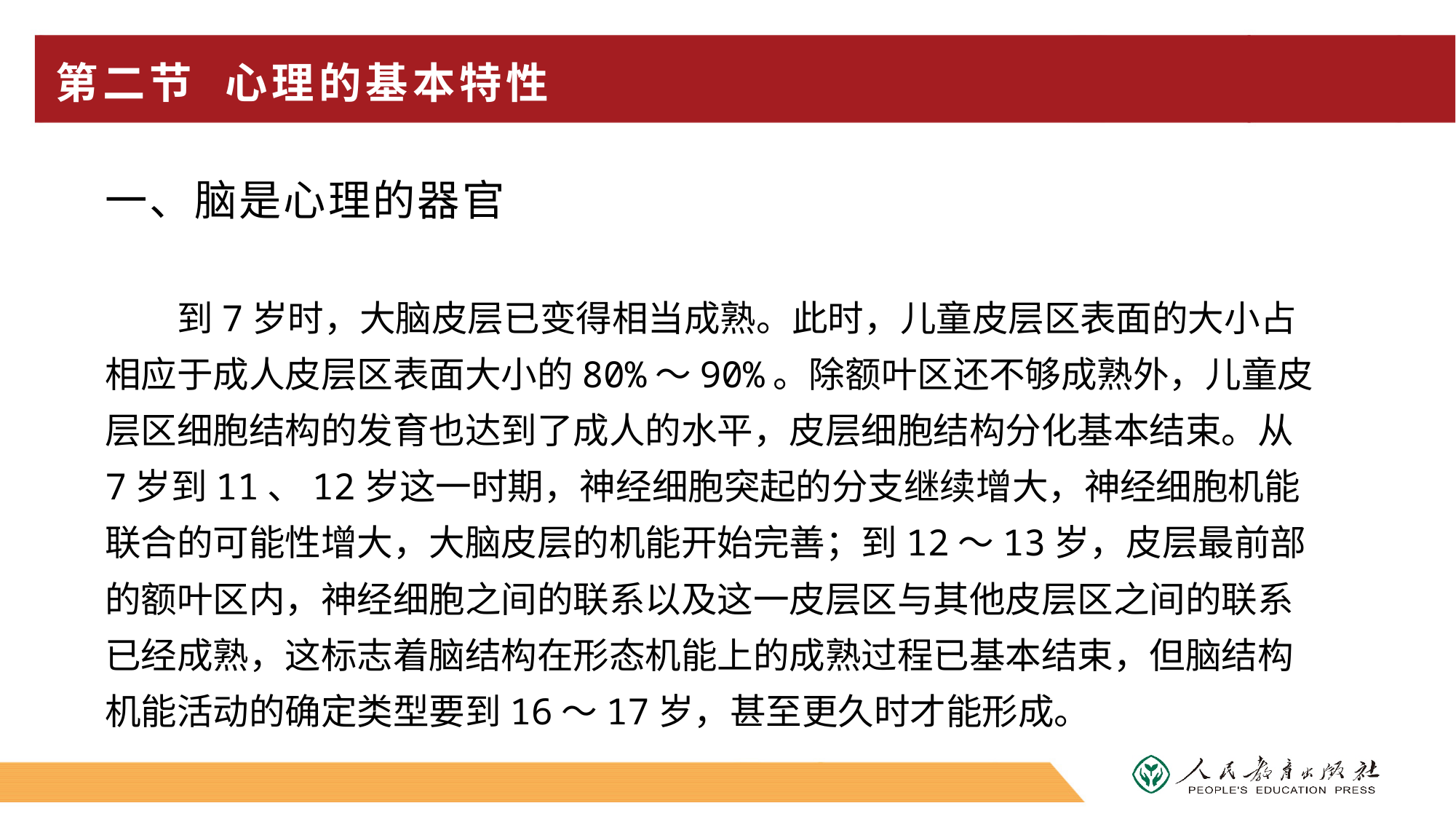

# 第二节  心理的基本特性
一、脑是心理的器官
到7岁时，大脑皮层已变得相当成熟。此时，儿童皮层区表面的大小占相应于成人皮层区表面大小的80%～90%。除额叶区还不够成熟外，儿童皮层区细胞结构的发育也达到了成人的水平，皮层细胞结构分化基本结束。从7岁到11、12岁这一时期，神经细胞突起的分支继续增大，神经细胞机能联合的可能性增大，大脑皮层的机能开始完善；到12～13岁，皮层最前部的额叶区内，神经细胞之间的联系以及这一皮层区与其他皮层区之间的联系已经成熟，这标志着脑结构在形态机能上的成熟过程已基本结束，但脑结构机能活动的确定类型要到16～17岁，甚至更久时才能形成。